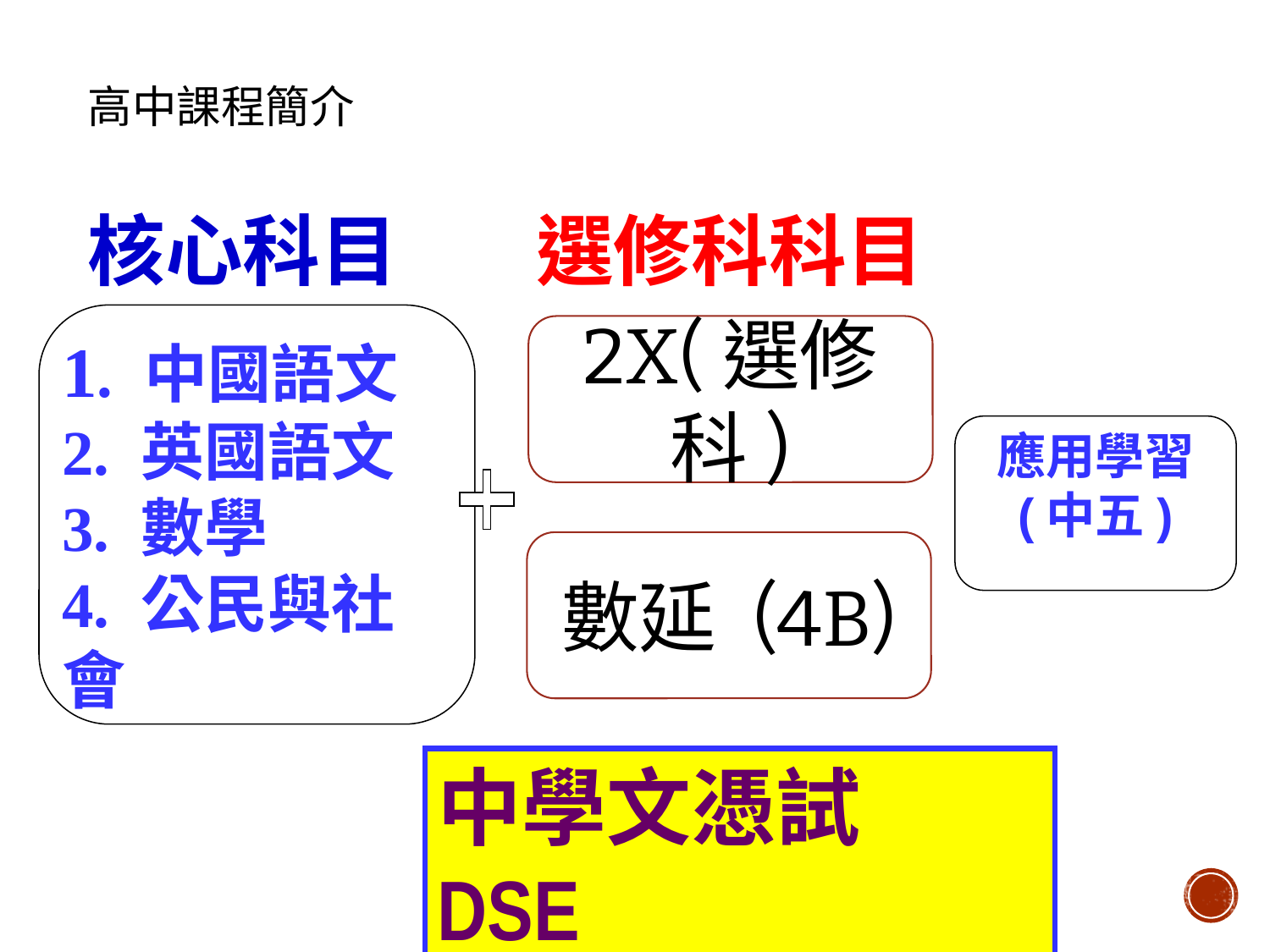

# 高中課程簡介
選修科科目
核心科目
1. 中國語文
2. 英國語文
3. 數學
4. 公民與社會
2X(選修科)
應用學習
(中五)

數延 (4B)
中學文憑試 DSE